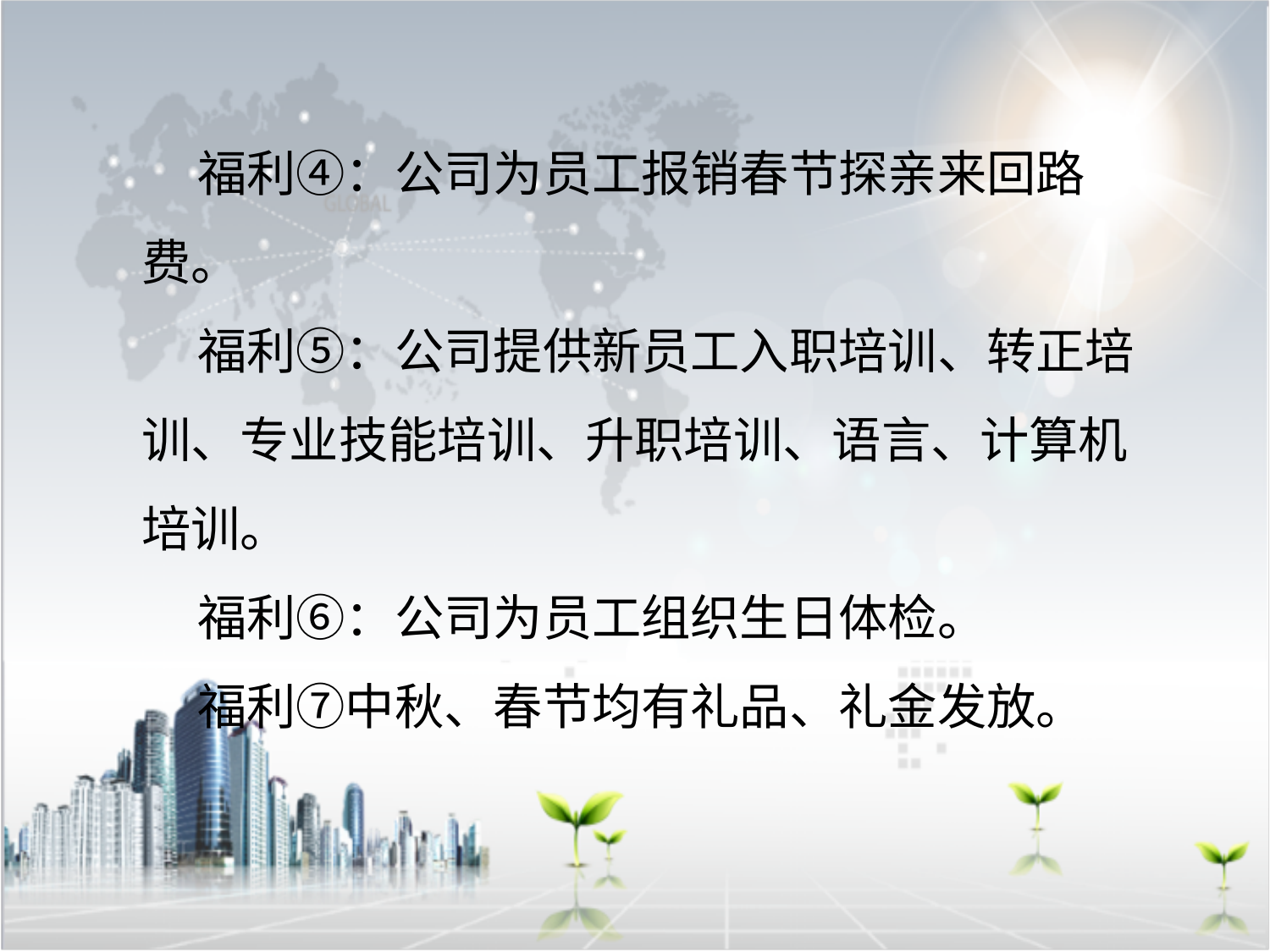

福利④：公司为员工报销春节探亲来回路费。
    福利⑤：公司提供新员工入职培训、转正培训、专业技能培训、升职培训、语言、计算机培训。
    福利⑥：公司为员工组织生日体检。
    福利⑦中秋、春节均有礼品、礼金发放。